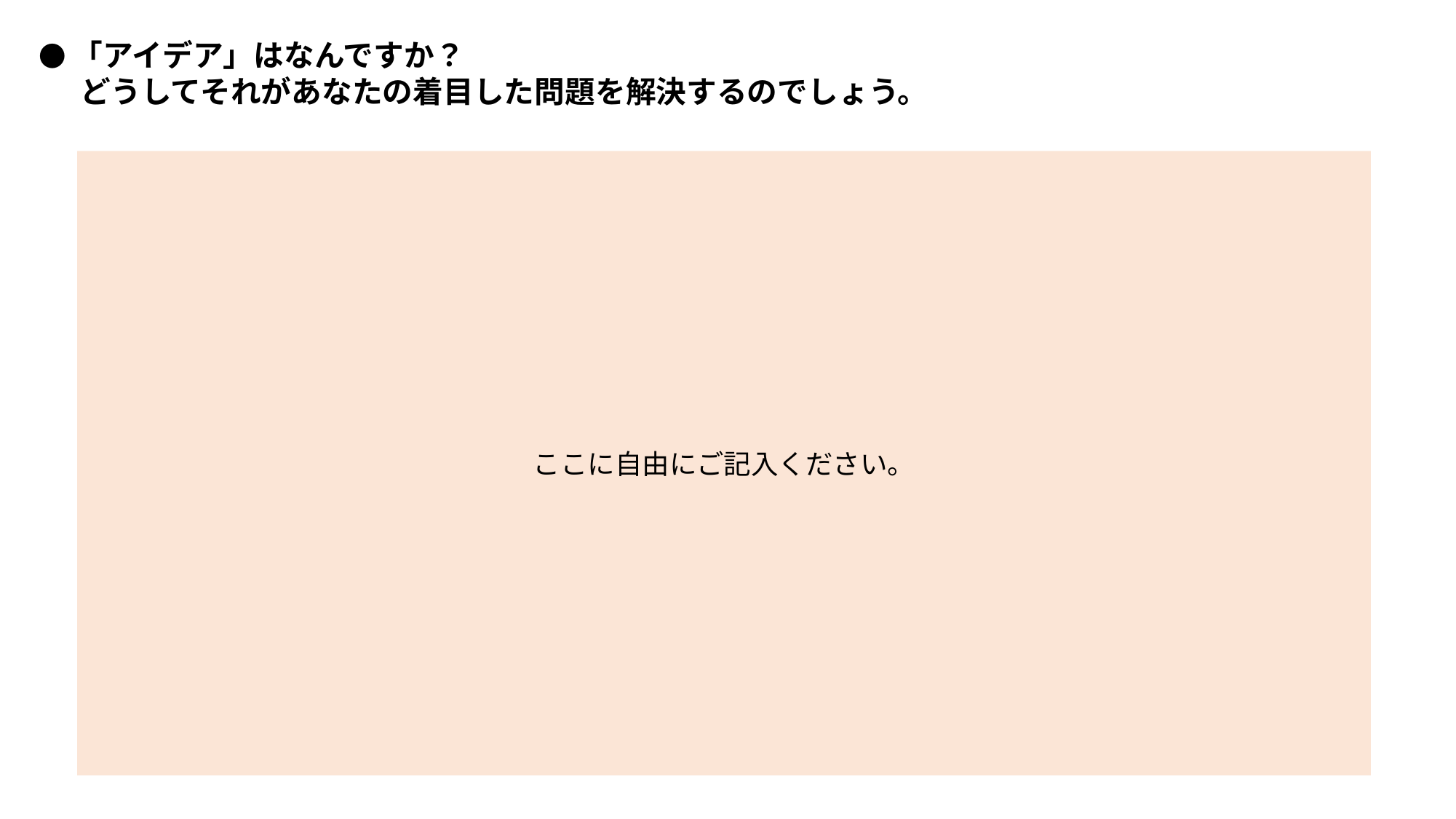

●「アイデア」はなんですか？
     どうしてそれがあなたの着目した問題を解決するのでしょう。
ここに自由にご記入ください。